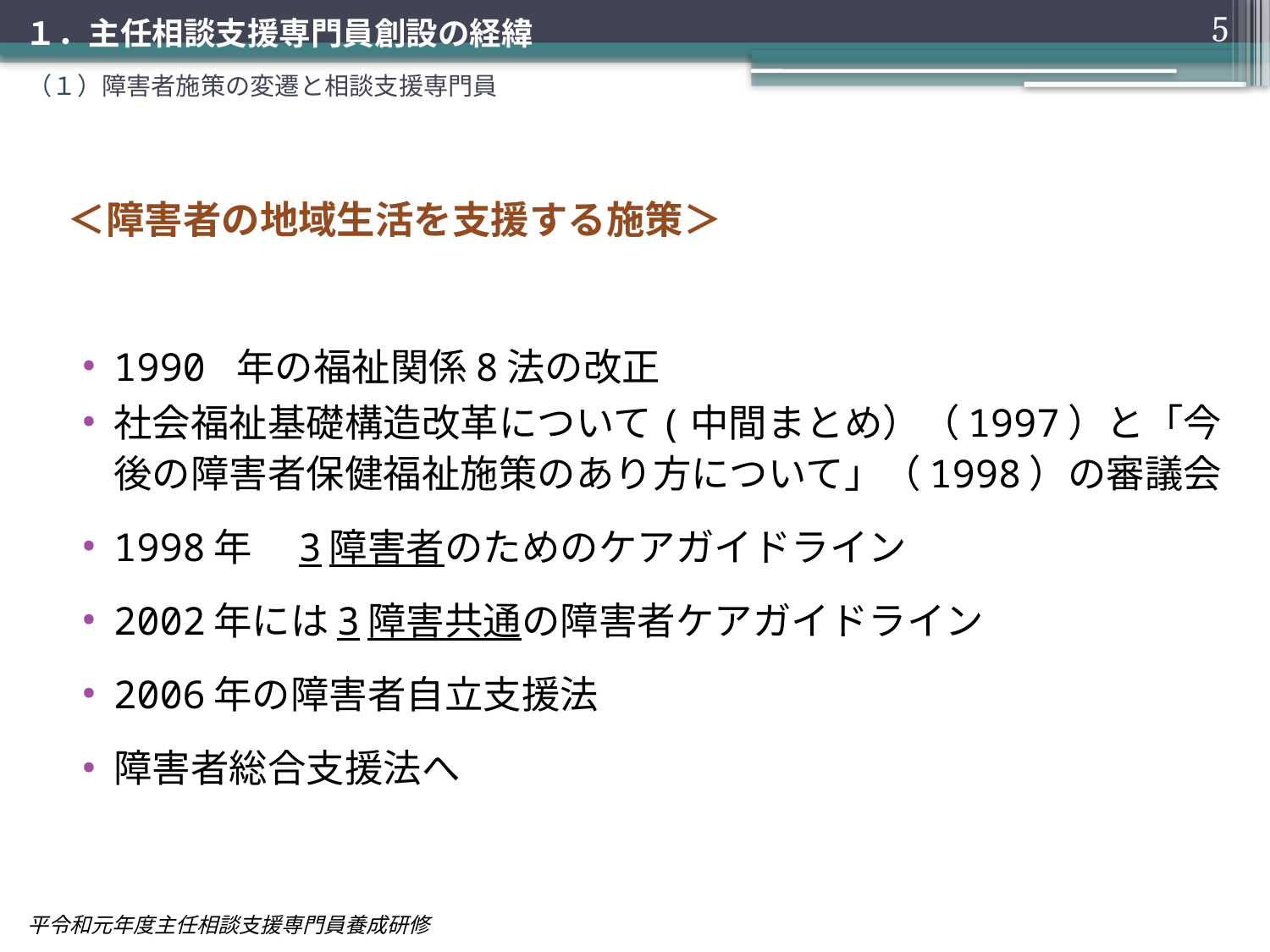

5
１．主任相談支援専門員創設の経緯
# （１）障害者施策の変遷と相談支援専門員
＜障害者の地域生活を支援する施策＞

1990 年の福祉関係8法の改正
社会福祉基礎構造改革について(中間まとめ）（1997）と「今後の障害者保健福祉施策のあり方について」（1998）の審議会
1998年　3障害者のためのケアガイドライン
2002年には3障害共通の障害者ケアガイドライン
2006年の障害者自立支援法
障害者総合支援法へ

平令和元年度主任相談支援専門員養成研修